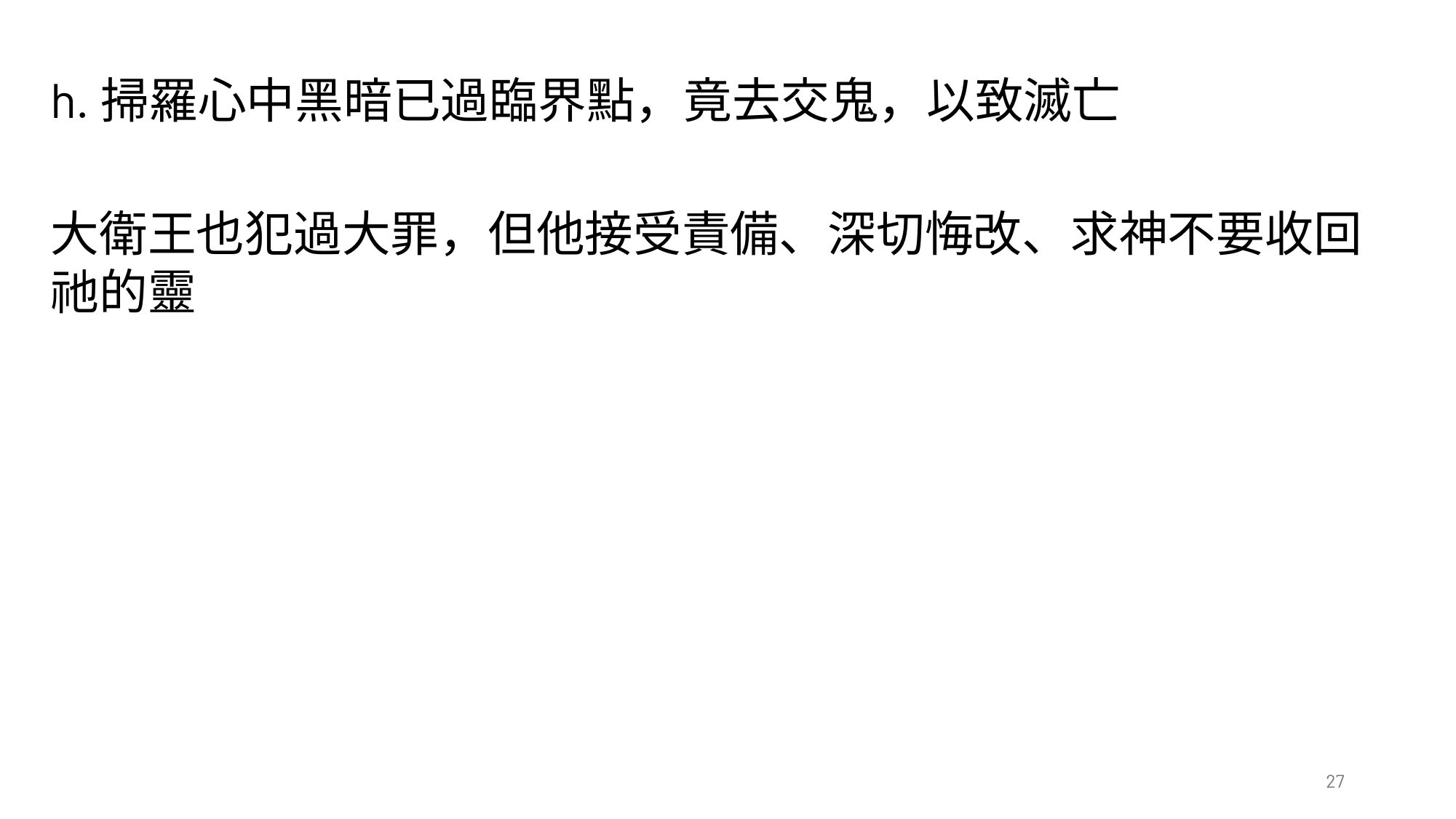

# h.掃羅心中黑暗已過臨界點，竟去交鬼，以致滅亡
大衛王也犯過大罪，但他接受責備、深切悔改、求神不要收回祂的靈
27